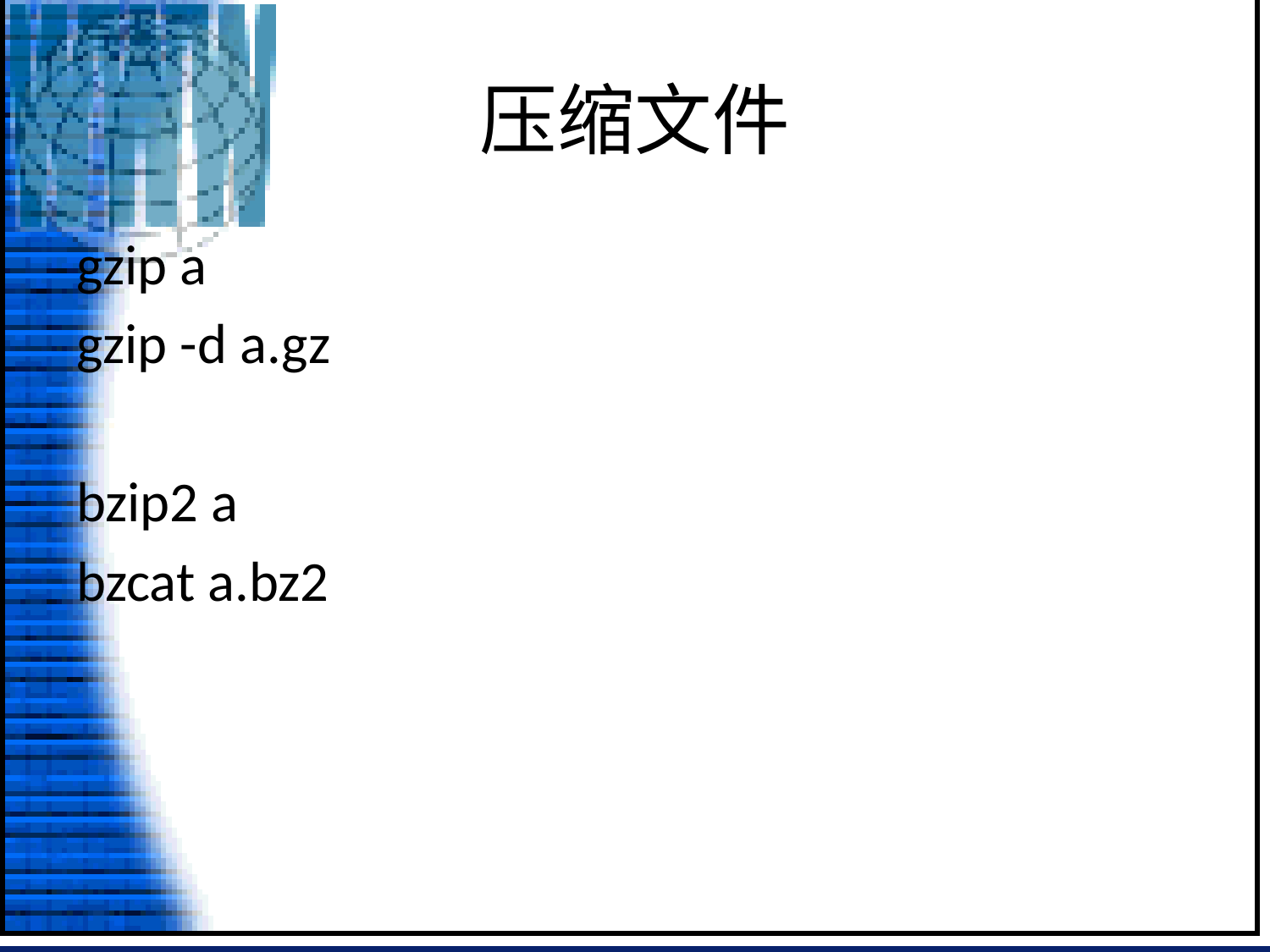

# 压缩文件
gzip a
gzip -d a.gz

bzip2 a
bzcat a.bz2